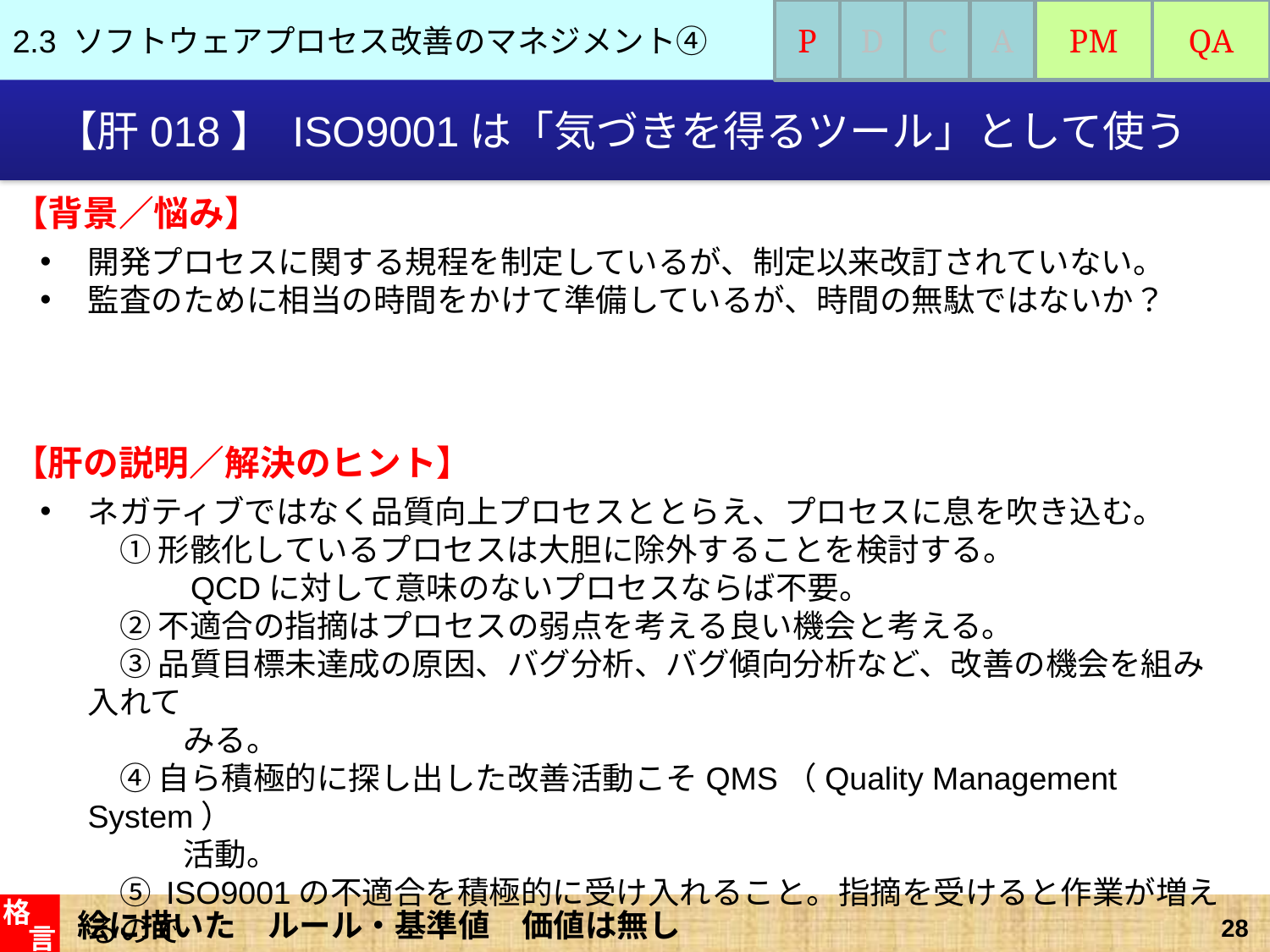

2.3 ソフトウェアプロセス改善のマネジメント④
P
D
C
A
PM
QA
# 【肝018】 ISO9001は「気づきを得るツール」として使う
【背景／悩み】
開発プロセスに関する規程を制定しているが、制定以来改訂されていない。
監査のために相当の時間をかけて準備しているが、時間の無駄ではないか？
【肝の説明／解決のヒント】
ネガティブではなく品質向上プロセスととらえ、プロセスに息を吹き込む。
　① 形骸化しているプロセスは大胆に除外することを検討する。
　　　QCDに対して意味のないプロセスならば不要。
　② 不適合の指摘はプロセスの弱点を考える良い機会と考える。
　③ 品質目標未達成の原因、バグ分析、バグ傾向分析など、改善の機会を組み入れて
　　　みる。
　④ 自ら積極的に探し出した改善活動こそQMS（Quality Management System）
　　　活動。
　⑤ ISO9001の不適合を積極的に受け入れること。指摘を受けると作業が増えるので
　　　執拗に抵抗するのは本末転倒。
絵に描いた　ルール・基準値　価値は無し
格
言
28